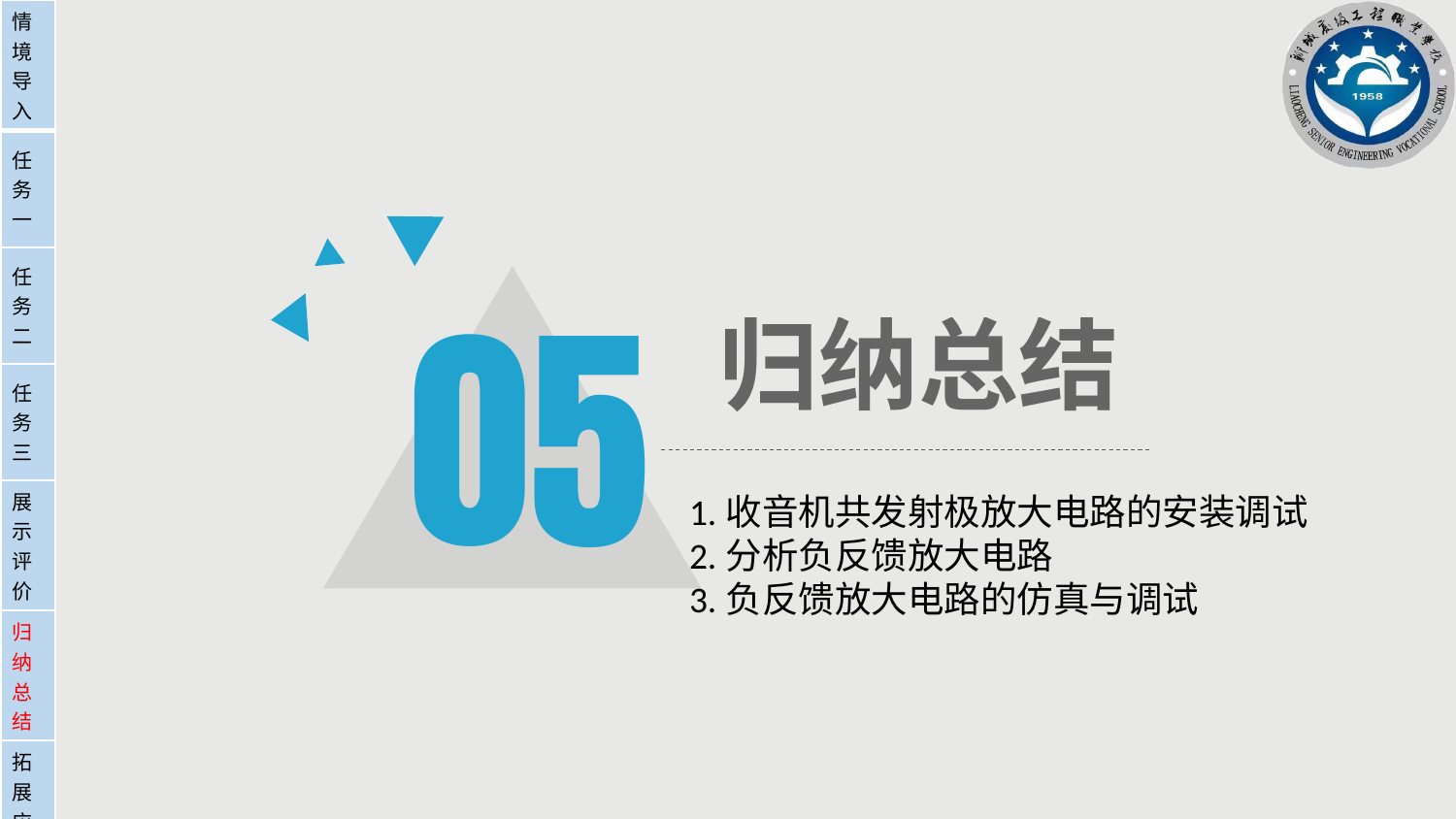

| 情境导入 |
| --- |
| 任务一 |
| 任务二 |
| 任务三 |
| 展示评价 |
| 归纳总结 |
| 拓展应用 |

05
归纳总结

1.收音机共发射极放大电路的安装调试2.分析负反馈放大电路3.负反馈放大电路的仿真与调试
46